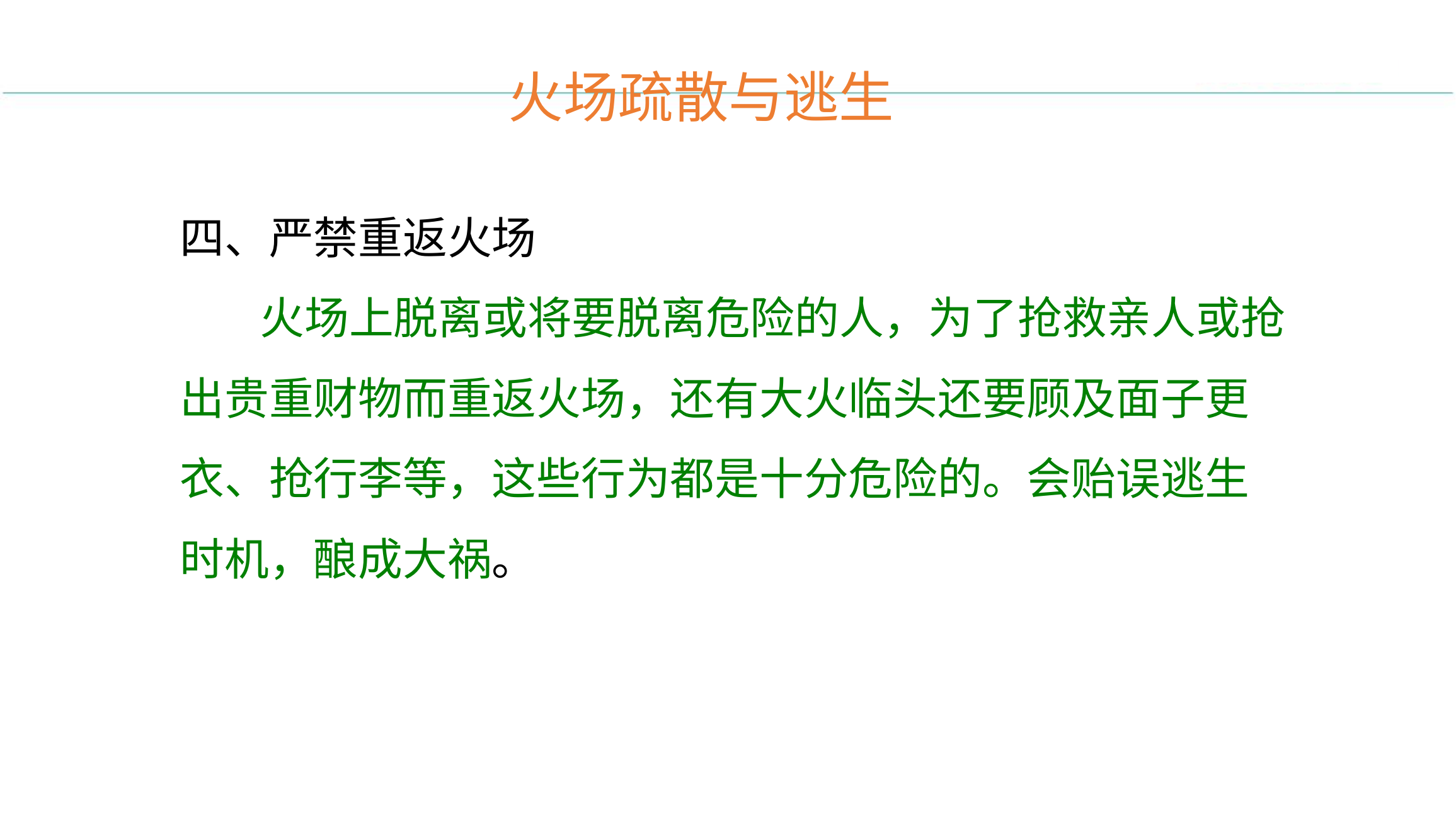

火场疏散与逃生
四、严禁重返火场
       火场上脱离或将要脱离危险的人，为了抢救亲人或抢出贵重财物而重返火场，还有大火临头还要顾及面子更衣、抢行李等，这些行为都是十分危险的。会贻误逃生时机，酿成大祸。